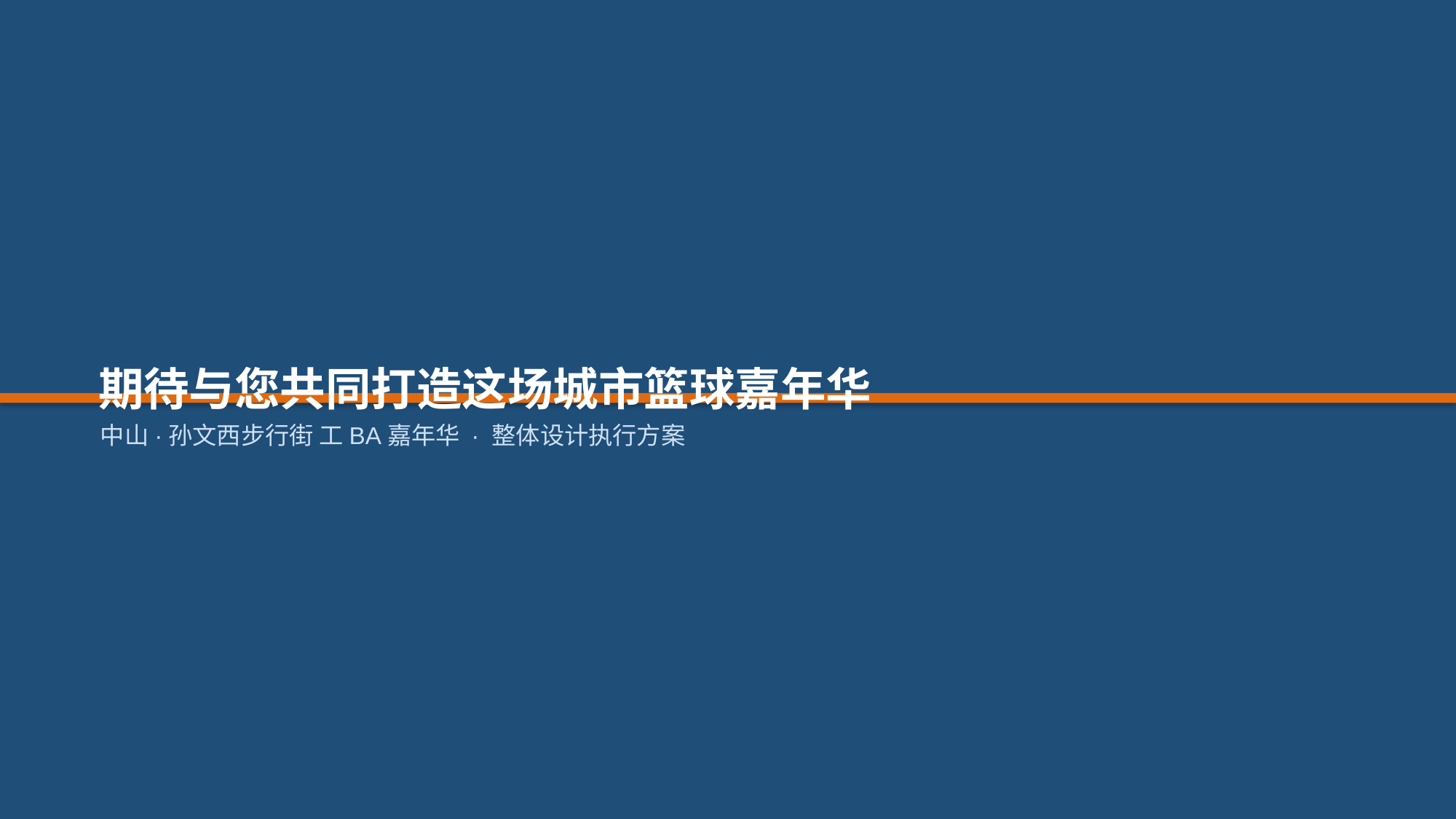

期待与您共同打造这场城市篮球嘉年华

中山·孙文西步行街 工BA嘉年华 · 整体设计执行方案